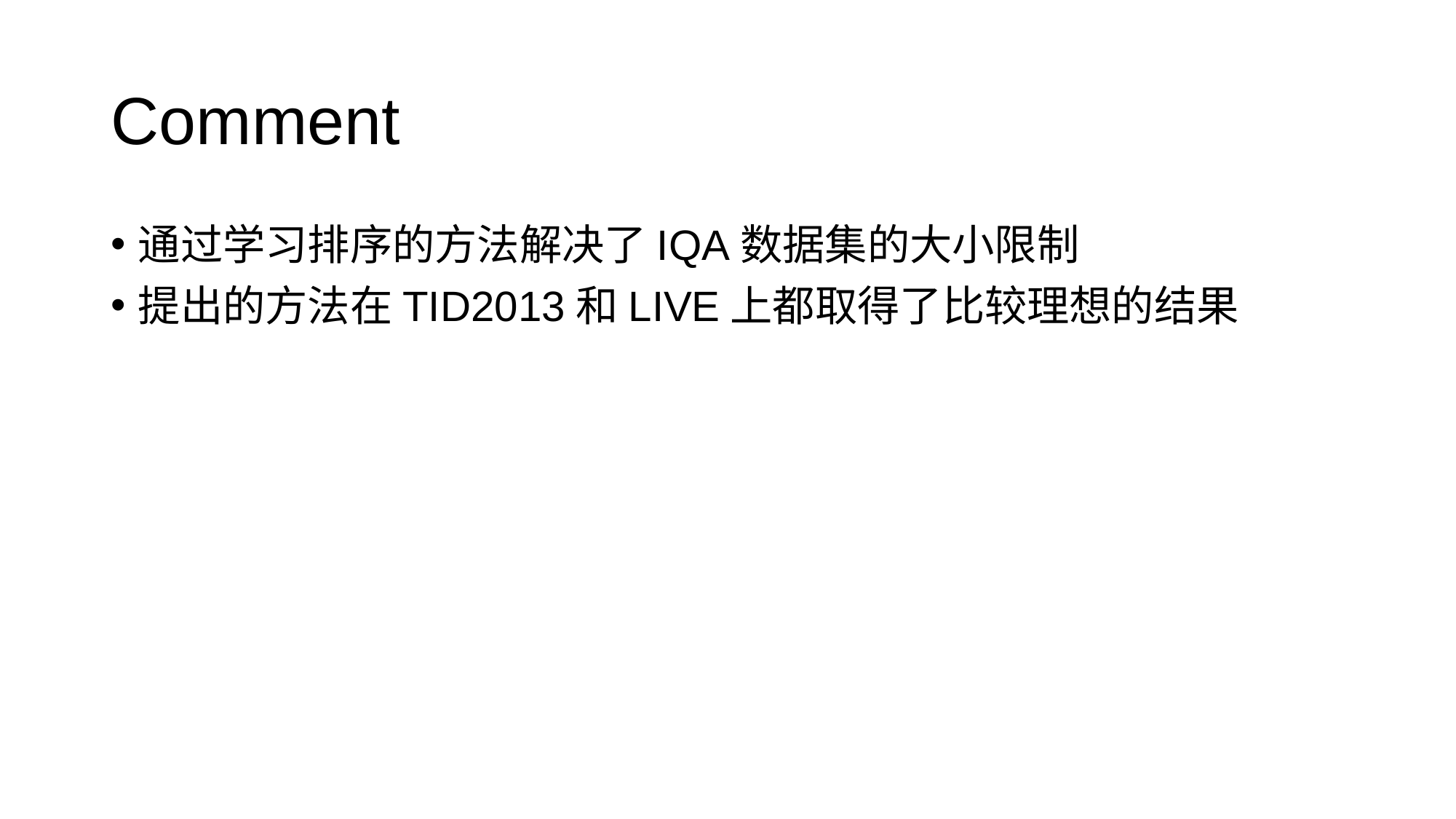

# Comment
通过学习排序的方法解决了IQA数据集的大小限制
提出的方法在TID2013和LIVE上都取得了比较理想的结果